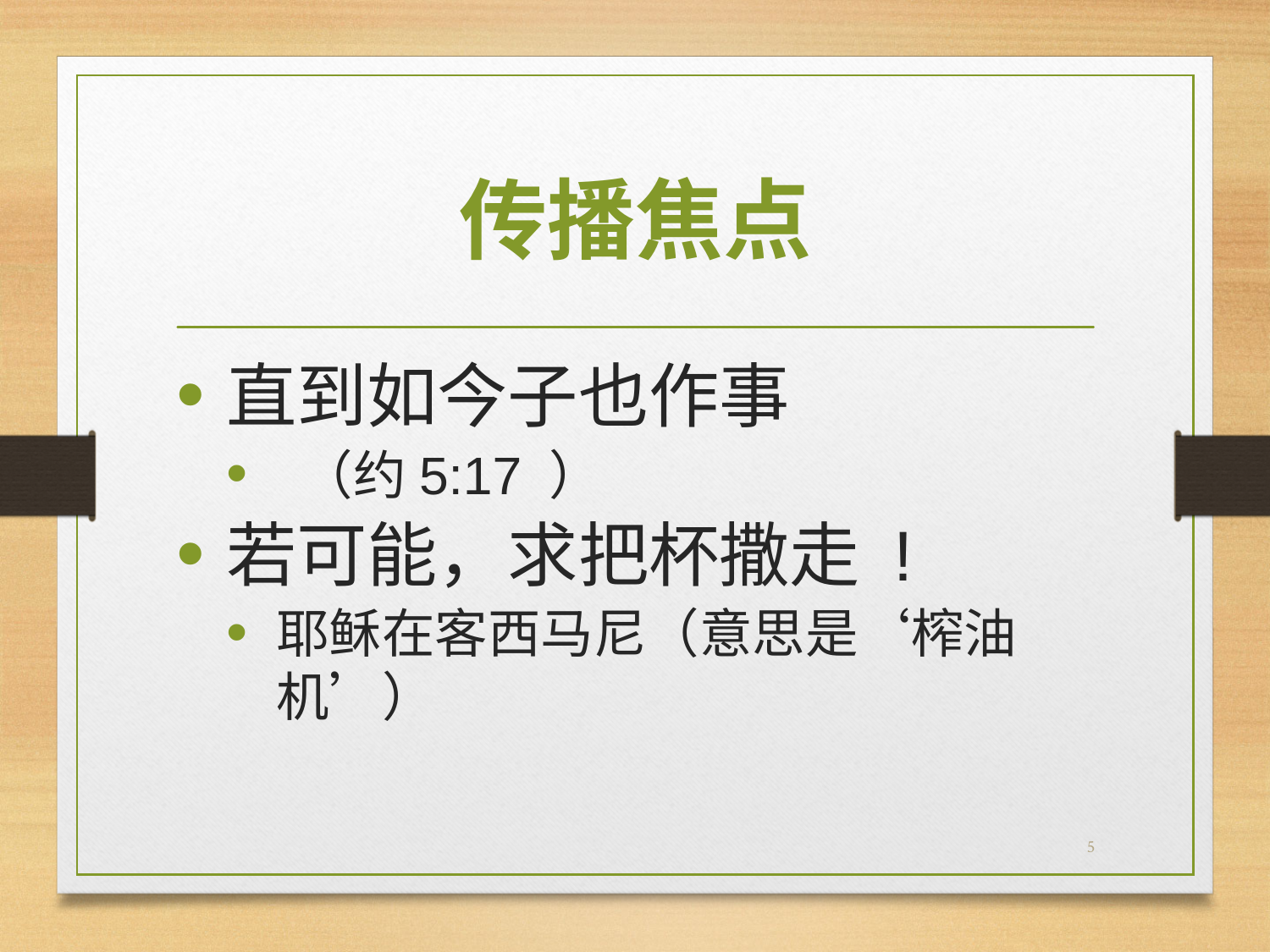

# 传播焦点
直到如今子也作事
 （约5:17 ）
若可能，求把杯撒走 !
耶稣在客西马尼（意思是‘榨油机’）

5